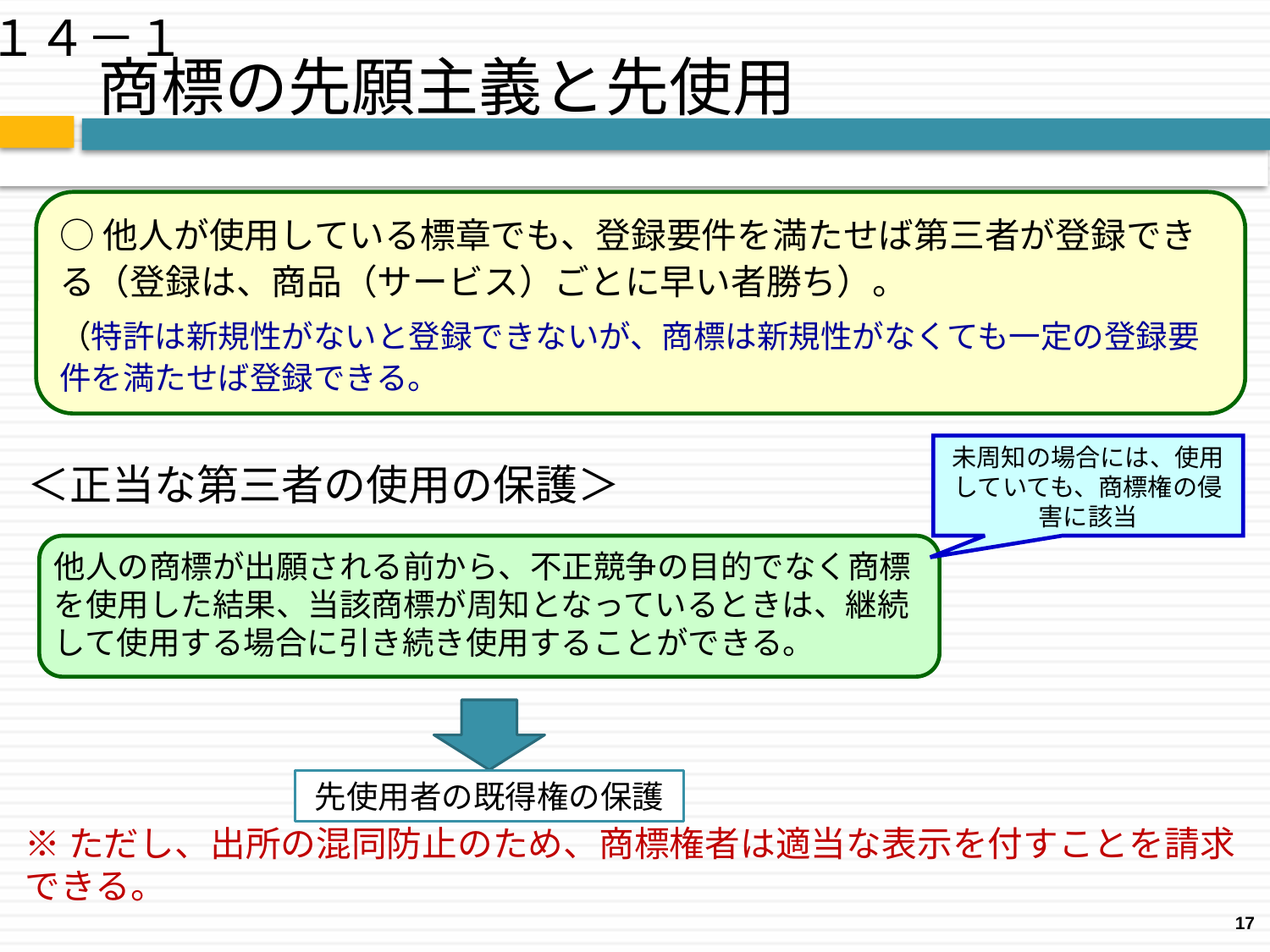

１４－１
# 商標の先願主義と先使用
○他人が使用している標章でも、登録要件を満たせば第三者が登録できる（登録は、商品（サービス）ごとに早い者勝ち）。
（特許は新規性がないと登録できないが、商標は新規性がなくても一定の登録要件を満たせば登録できる。
未周知の場合には、使用していても、商標権の侵害に該当
＜正当な第三者の使用の保護＞
他人の商標が出願される前から、不正競争の目的でなく商標を使用した結果、当該商標が周知となっているときは、継続して使用する場合に引き続き使用することができる。

先使用者の既得権の保護
※ただし、出所の混同防止のため、商標権者は適当な表示を付すことを請求できる。
17